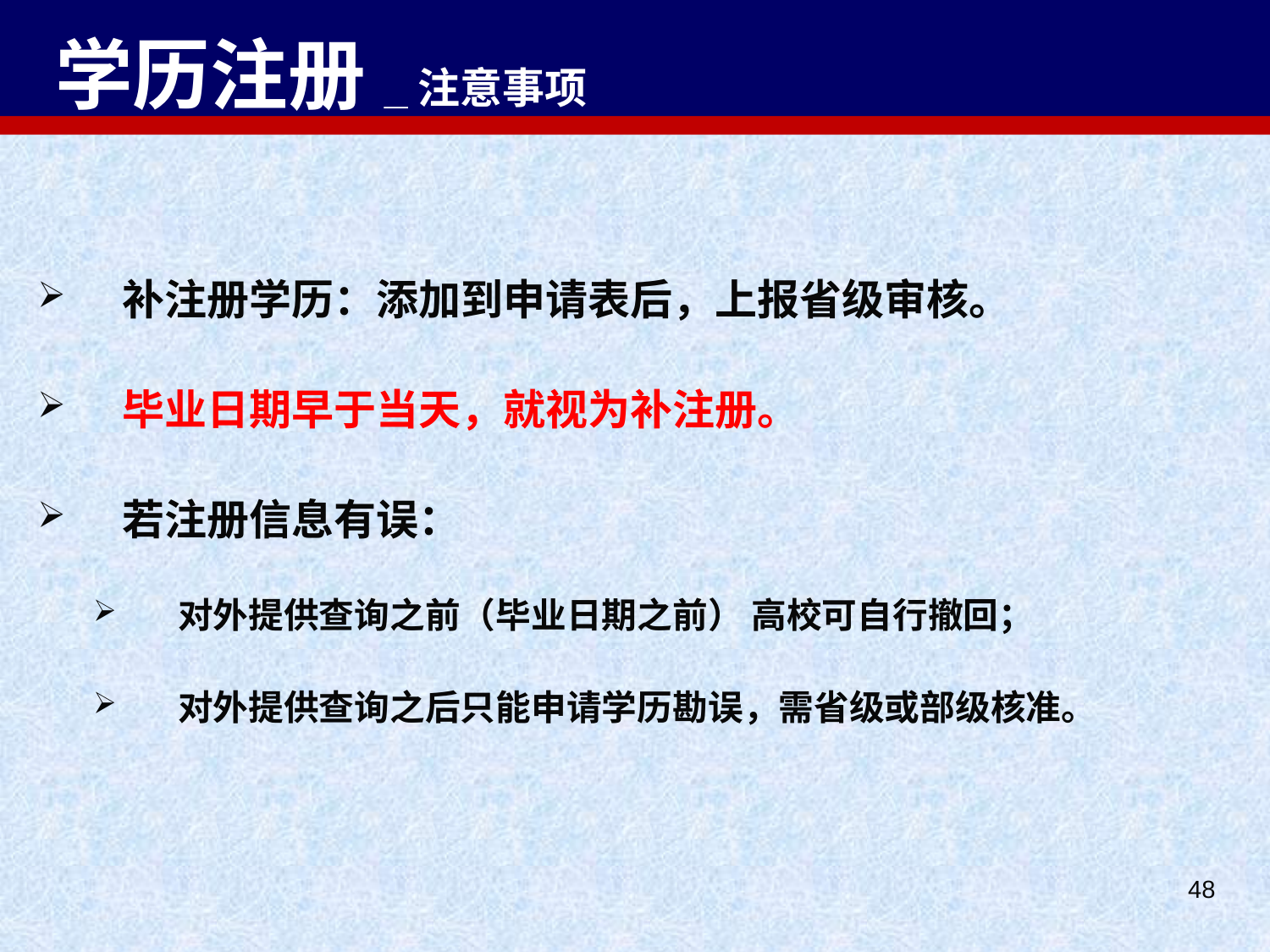

# 学历注册_注意事项
补注册学历：添加到申请表后，上报省级审核。
毕业日期早于当天，就视为补注册。
若注册信息有误：
对外提供查询之前（毕业日期之前） 高校可自行撤回；
对外提供查询之后只能申请学历勘误，需省级或部级核准。
48